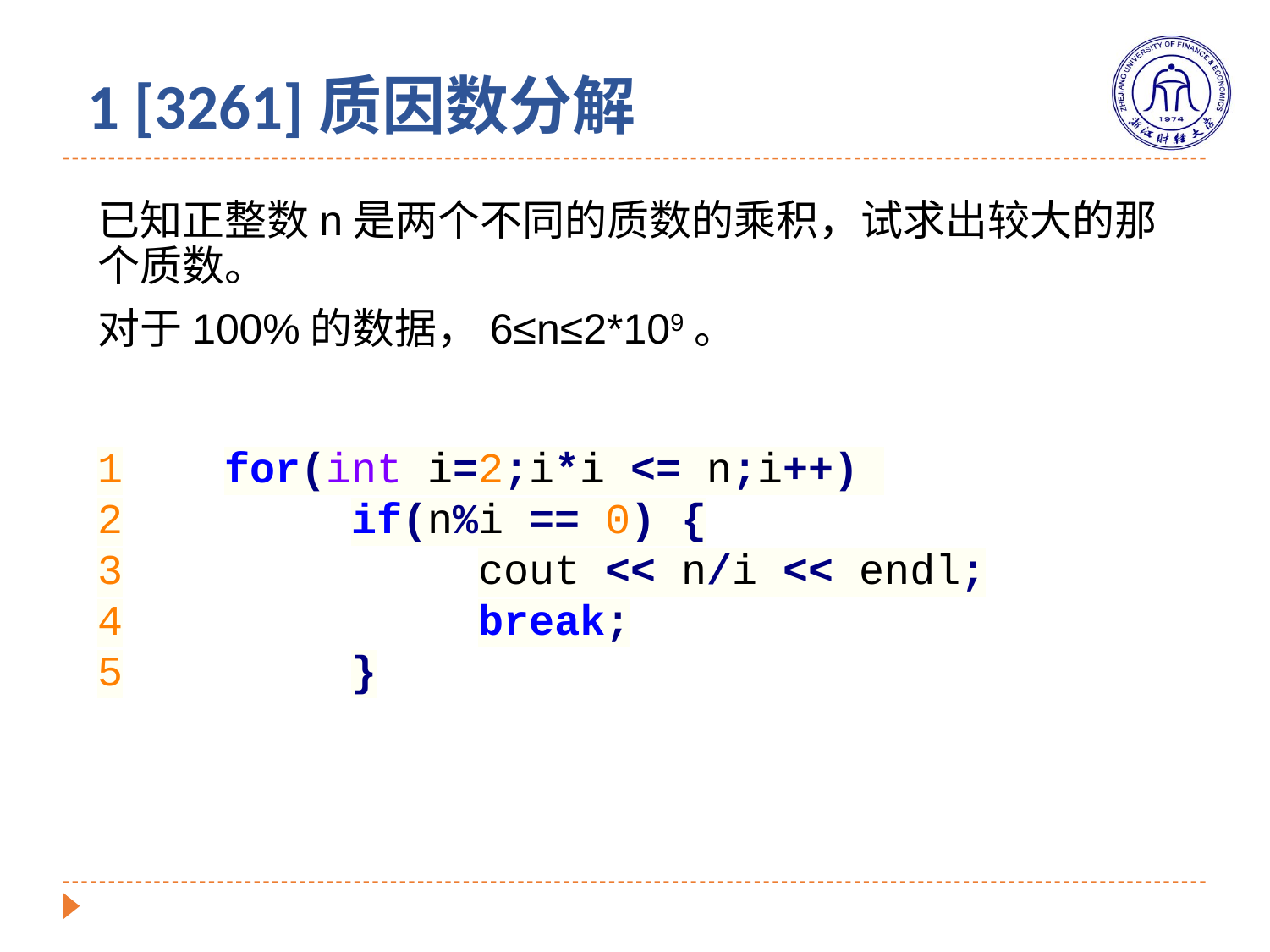

30
# 1 [3261]质因数分解
已知正整数n是两个不同的质数的乘积，试求出较大的那个质数。
对于100%的数据，6≤n≤2*109。
1	for(int i=2;i*i <= n;i++)
2		if(n%i == 0) {
3			cout << n/i << endl;
4			break;
5		}